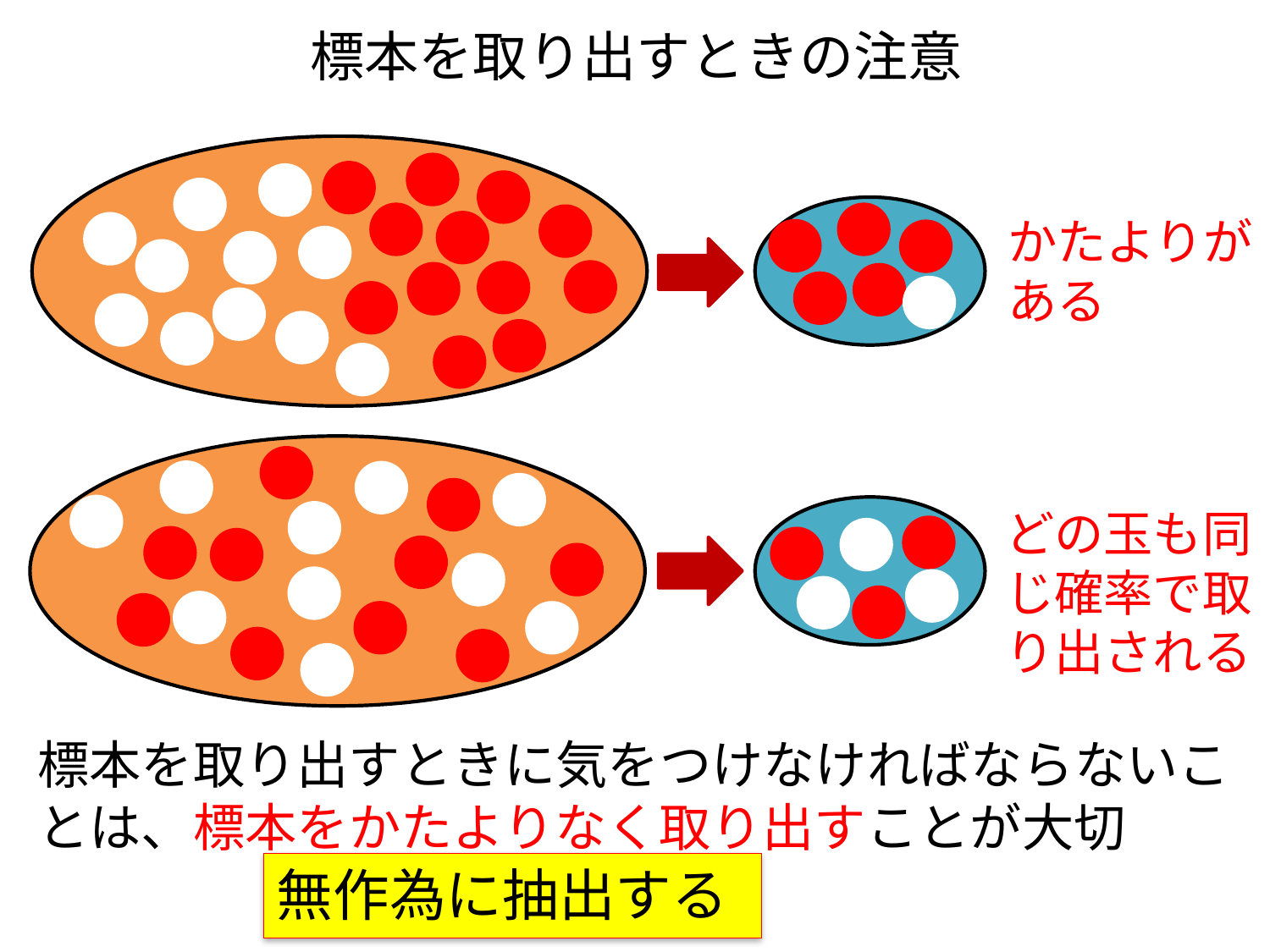

# 標本を取り出すときの注意

かたよりが
ある

どの玉も同
じ確率で取
り出される

標本を取り出すときに気をつけなければならないことは、標本をかたよりなく取り出すことが大切
無作為に抽出する